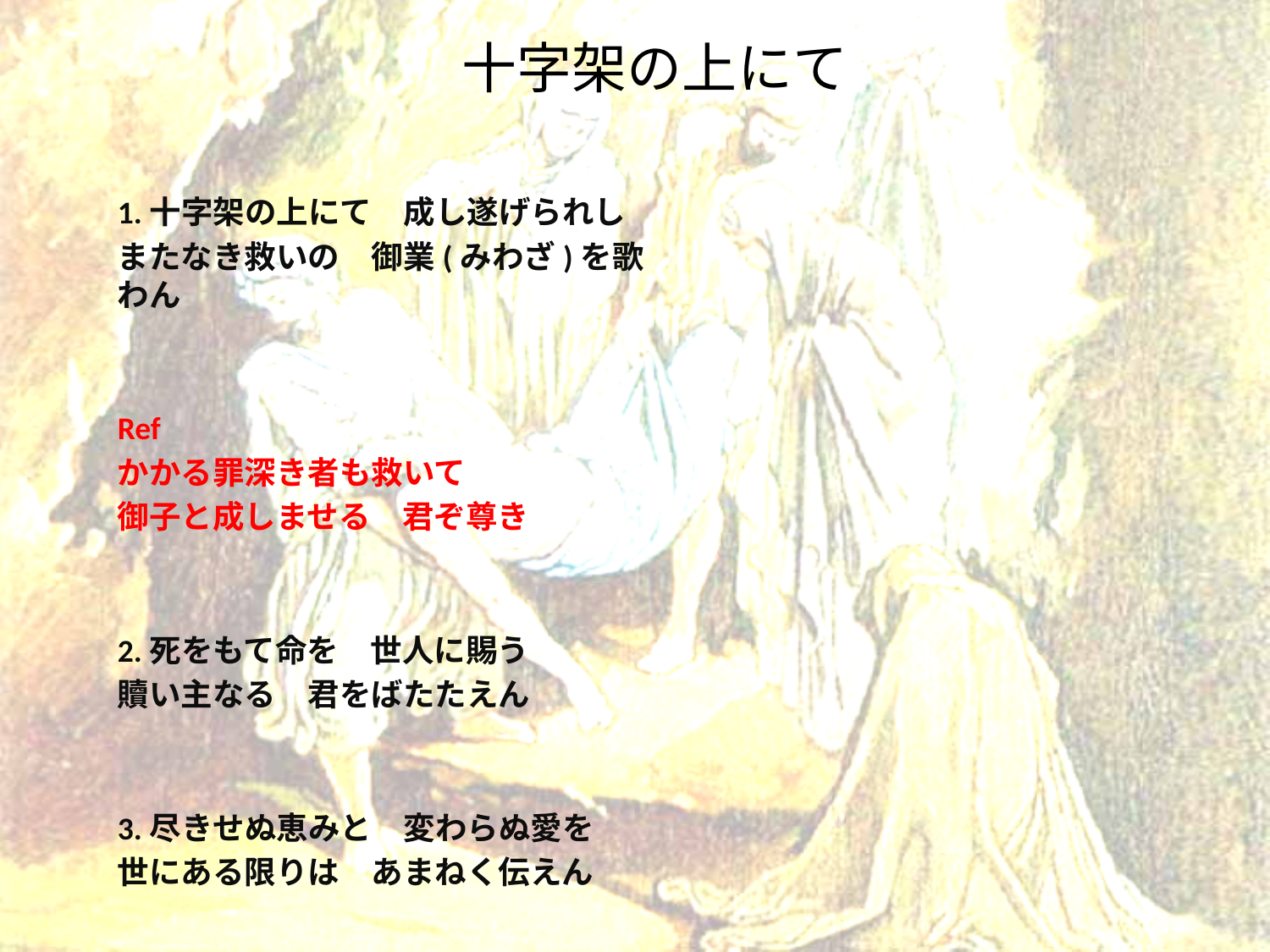

# 十字架の上にて
1.十字架の上にて　成し遂げられし
またなき救いの　御業(みわざ)を歌わん

Ref
かかる罪深き者も救いて
御子と成しませる　君ぞ尊き

2.死をもて命を　世人に賜う
贖い主なる　君をばたたえん

3.尽きせぬ恵みと　変わらぬ愛を
世にある限りは　あまねく伝えん